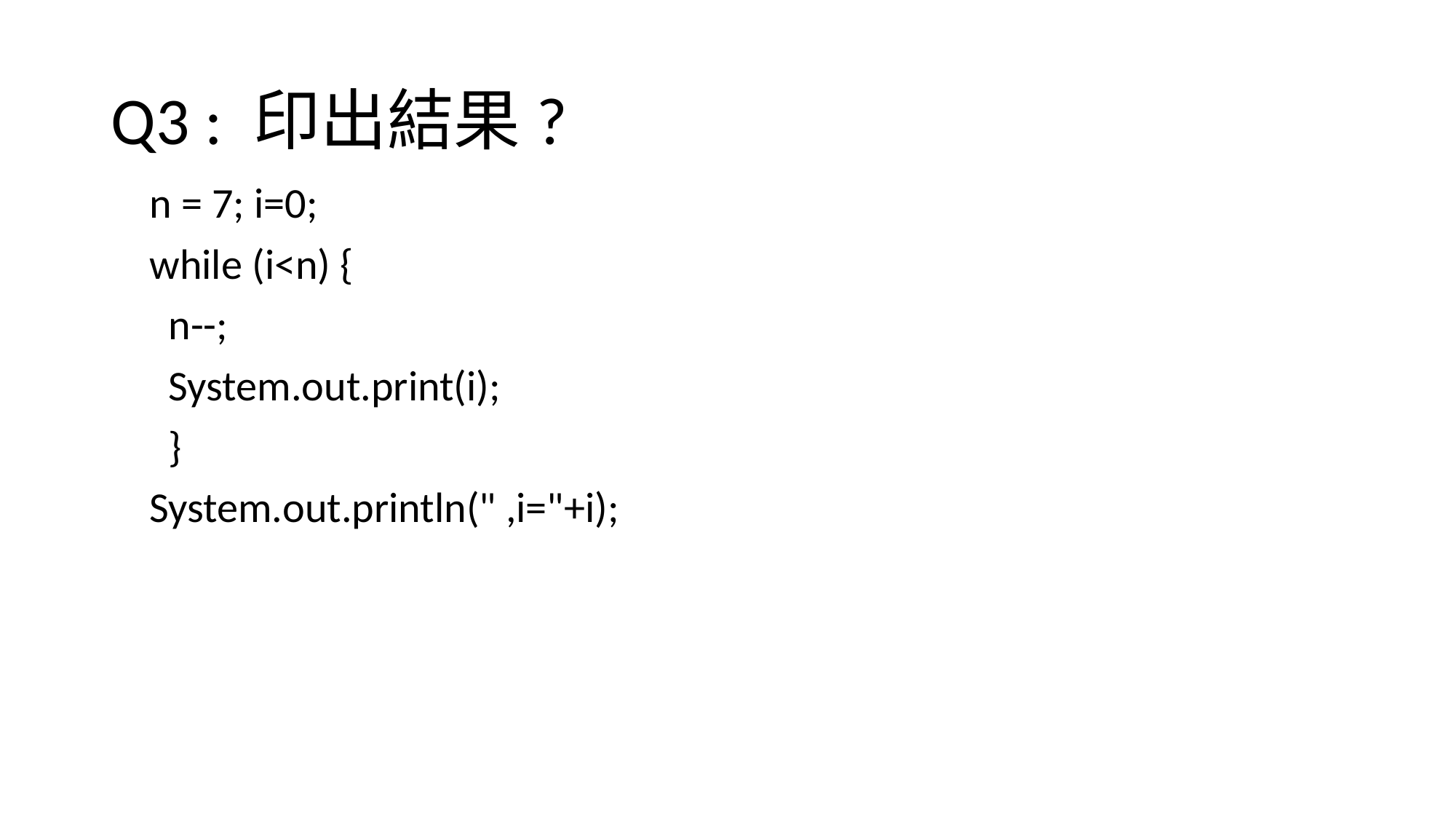

# Q3 : 印出結果?
    n = 7; i=0;
    while (i<n) {
      n--;
      System.out.print(i);
      }
    System.out.println(" ,i="+i);